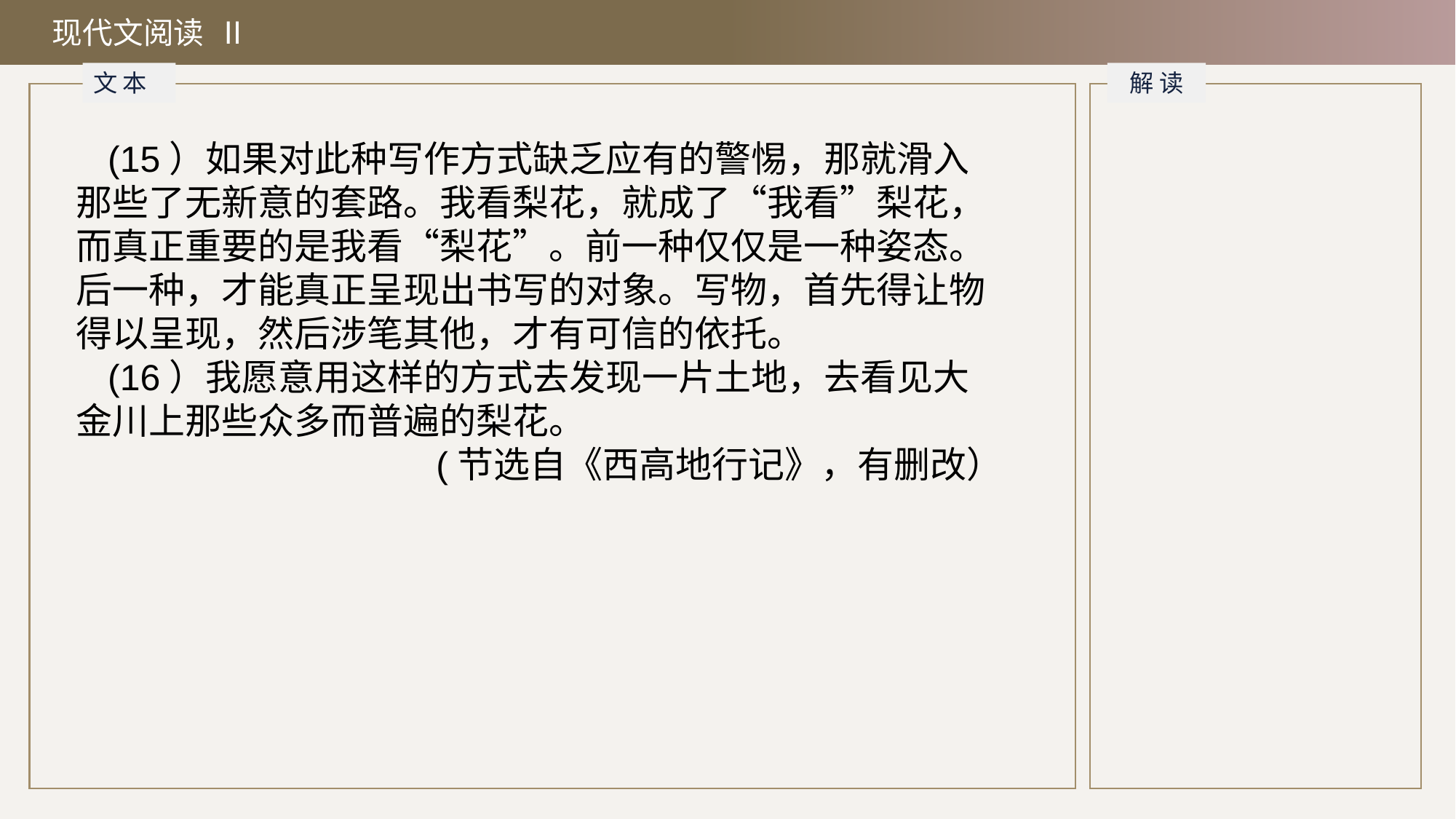

现代文阅读  Ⅱ
文 本
解 读

(15）如果对此种写作方式缺乏应有的警惕，那就滑入那些了无新意的套路。我看梨花，就成了“我看”梨花，而真正重要的是我看“梨花”。前一种仅仅是一种姿态。后一种，才能真正呈现出书写的对象。写物，首先得让物得以呈现，然后涉笔其他，才有可信的依托。
(16）我愿意用这样的方式去发现一片土地，去看见大金川上那些众多而普遍的梨花。
(节选自《西高地行记》，有删改）